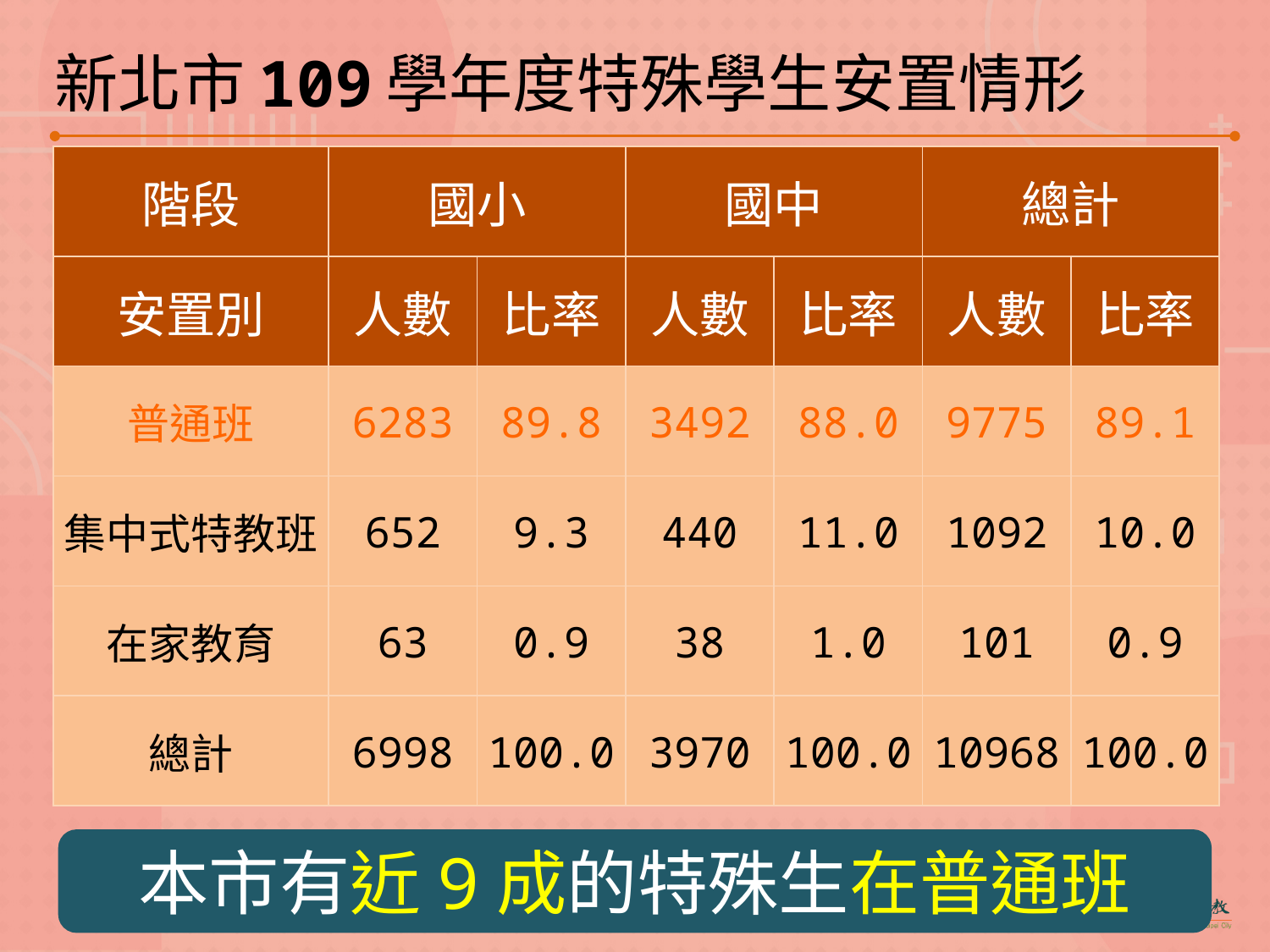

# 新北市109學年度特殊學生安置情形
| 階段 | 國小 |  | 國中 |  | 總計 |  |
| --- | --- | --- | --- | --- | --- | --- |
| 安置別 | 人數 | 比率 | 人數 | 比率 | 人數 | 比率 |
| 普通班 | 6283 | 89.8 | 3492 | 88.0 | 9775 | 89.1 |
| 集中式特教班 | 652 | 9.3 | 440 | 11.0 | 1092 | 10.0 |
| 在家教育 | 63 | 0.9 | 38 | 1.0 | 101 | 0.9 |
| 總計 | 6998 | 100.0 | 3970 | 100.0 | 10968 | 100.0 |
本市有近9成的特殊生在普通班